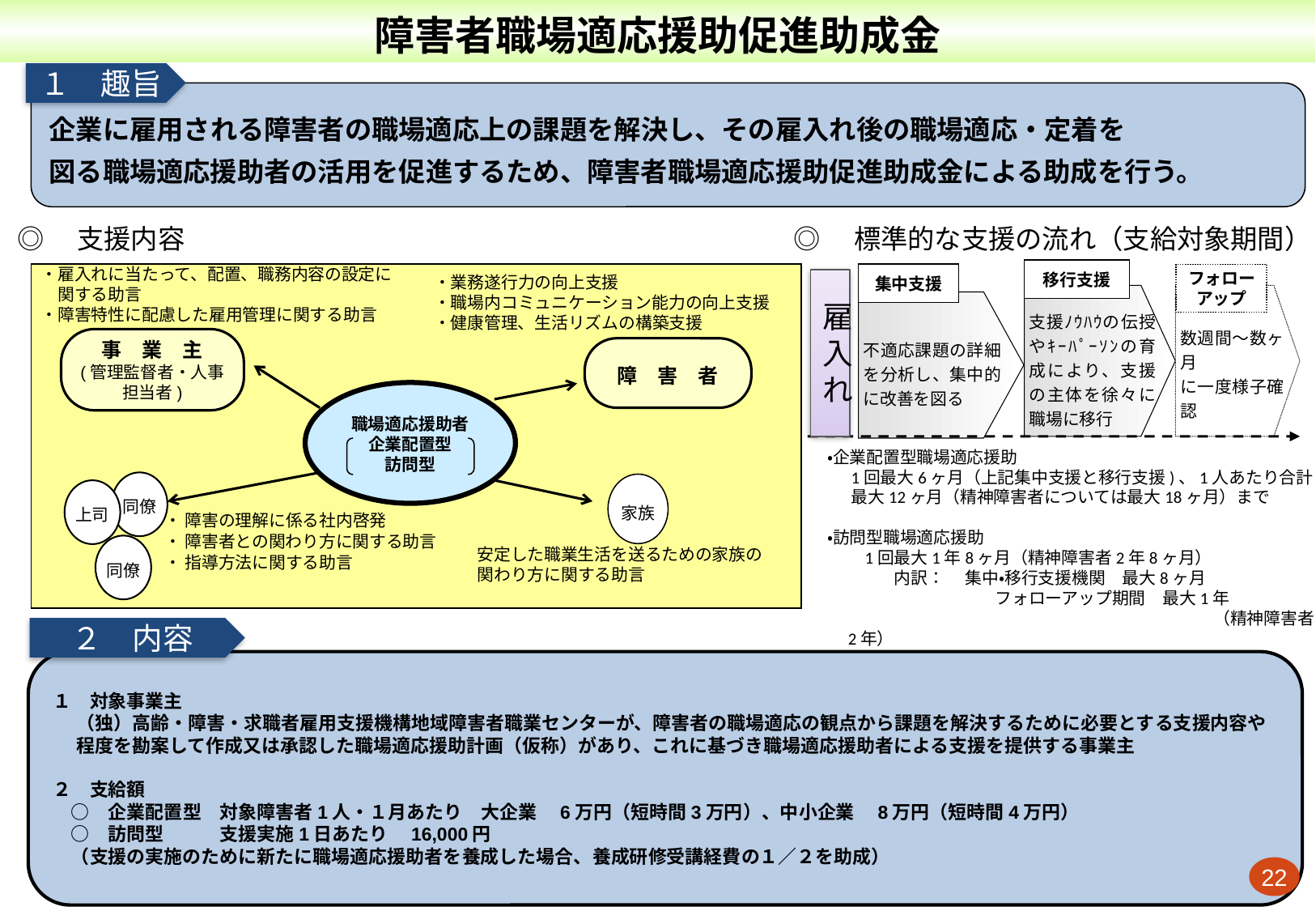

# 障害者職場適応援助促進助成金

１　趣旨
企業に雇用される障害者の職場適応上の課題を解決し、その雇入れ後の職場適応・定着を
図る職場適応援助者の活用を促進するため、障害者職場適応援助促進助成金による助成を行う。
◎　支援内容
◎　標準的な支援の流れ（支給対象期間）
・雇入れに当たって、配置、職務内容の設定に
　関する助言
・障害特性に配慮した雇用管理に関する助言

・業務遂行力の向上支援
・職場内コミュニケーション能力の向上支援
・健康管理、生活リズムの構築支援
事　業　主
(管理監督者・人事担当者)
障　害　者

職場適応援助者
企業配置型
訪問型

同僚
上司
同僚

家族

・ 障害の理解に係る社内啓発
・ 障害者との関わり方に関する助言
・ 指導方法に関する助言
安定した職業生活を送るための家族の
関わり方に関する助言
移行支援
集中支援
フォローアップ
雇入れ

支援ﾉｳﾊｳの伝授やｷｰﾊﾟｰｿﾝの育成により、支援の主体を徐々に職場に移行

数週間～数ヶ月
に一度様子確認

不適応課題の詳細を分析し、集中的に改善を図る

・企業配置型職場適応援助
1回最大6ヶ月（上記集中支援と移行支援)、1人あたり合計最大12ヶ月（精神障害者については最大18ヶ月）まで

・訪問型職場適応援助
　　1回最大1年8ヶ月（精神障害者2年8ヶ月）
　　　　内訳： 　集中・移行支援機関　最大8ヶ月
　　　　　　　　　　フォローアップ期間　最大1年
　　　　　　　　　　　　　　　　　　　　　　　（精神障害者　2年）
２　内容
１　対象事業主
（独）高齢・障害・求職者雇用支援機構地域障害者職業センターが、障害者の職場適応の観点から課題を解決するために必要とする支援内容や程度を勘案して作成又は承認した職場適応援助計画（仮称）があり、これに基づき職場適応援助者による支援を提供する事業主

２　支給額
　○　企業配置型　対象障害者1人・１月あたり　大企業　6万円（短時間3万円）、中小企業　8万円（短時間4万円）
　○　訪問型　　　支援実施1日あたり　16,000円
　（支援の実施のために新たに職場適応援助者を養成した場合、養成研修受講経費の１／２を助成）
22